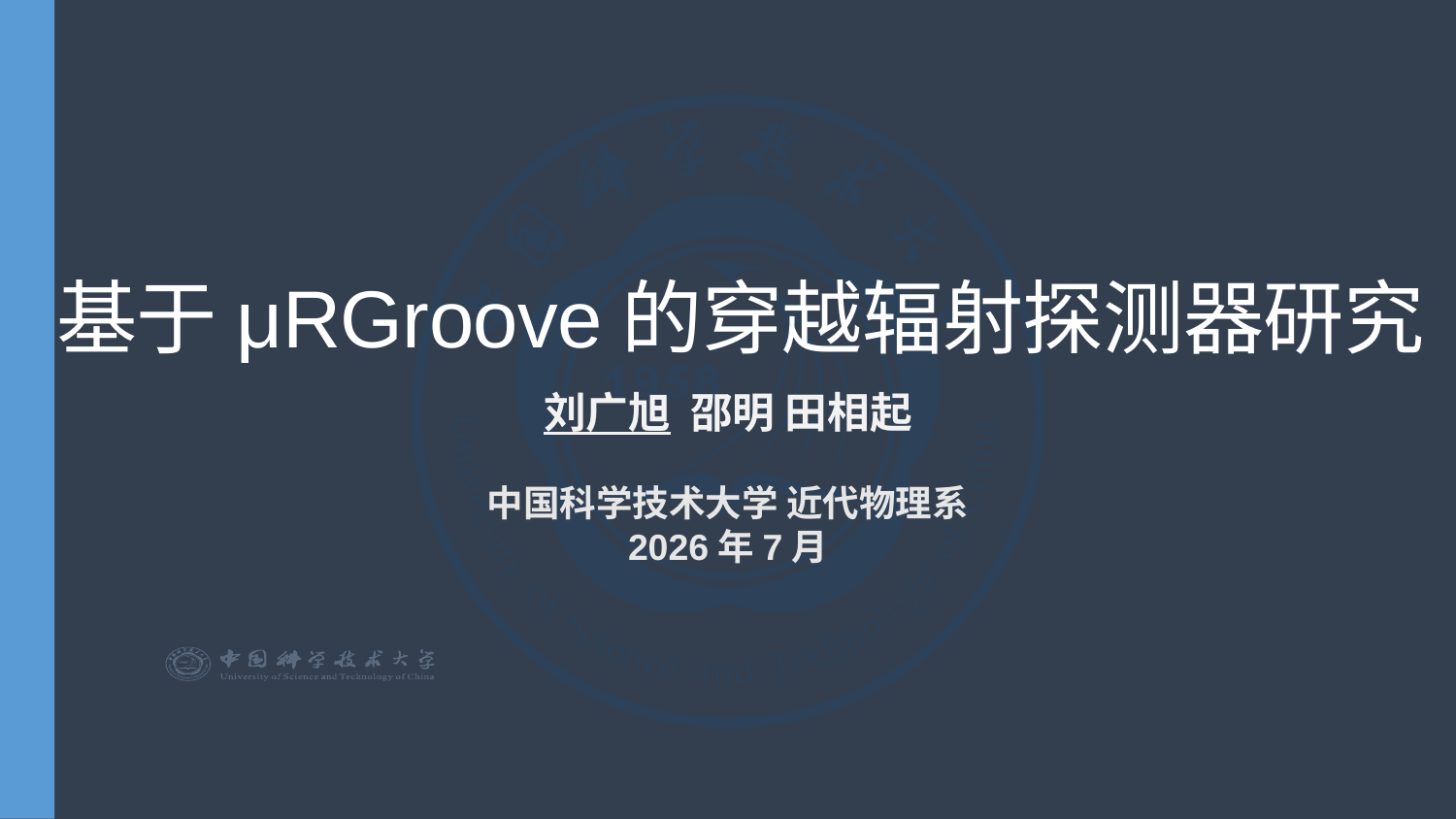

# 基于μRGroove的穿越辐射探测器研究

刘广旭  邵明 田相起

中国科学技术大学 近代物理系
2026年7月
1